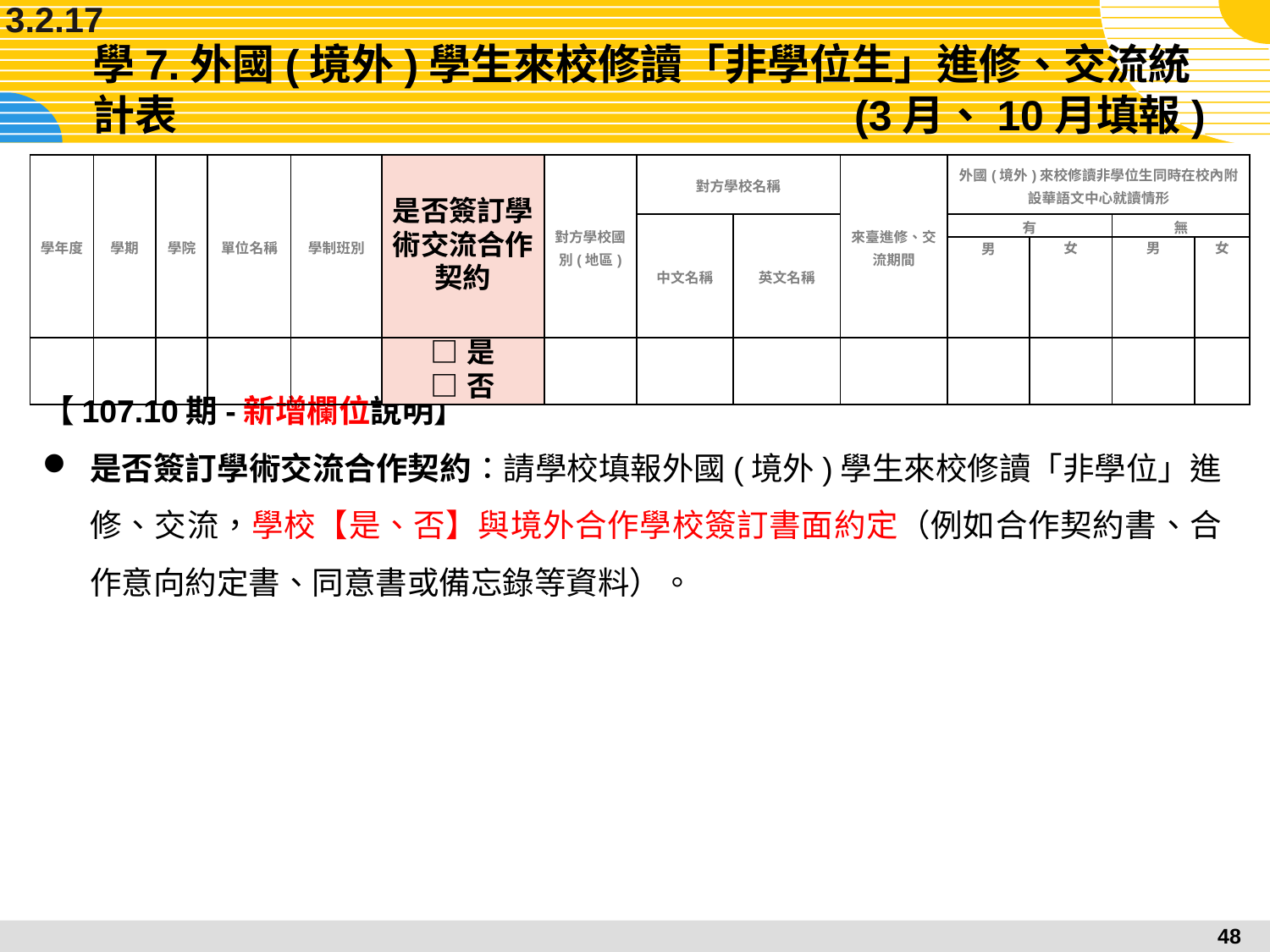

3.2.17
# 學7.外國(境外)學生來校修讀「非學位生」進修、交流統計表						(3月、10月填報)
| 學年度 | 學期 | 學院 | 單位名稱 | 學制班別 | 是否簽訂學術交流合作契約 | 對方學校國別(地區) | 對方學校名稱 |  | 來臺進修、交流期間 | 外國(境外)來校修讀非學位生同時在校內附設華語文中心就讀情形 |  |  |  |
| --- | --- | --- | --- | --- | --- | --- | --- | --- | --- | --- | --- | --- | --- |
|  |  |  |  |  |  |  | 中文名稱 | 英文名稱 |  | 有 |  | 無 |  |
|  |  |  |  |  |  |  |  |  |  | 男 | 女 | 男 | 女 |
|  |  |  |  |  | □是 □否 |  |  |  |  |  |  |  |  |
【107.10期-新增欄位說明】
是否簽訂學術交流合作契約：請學校填報外國(境外)學生來校修讀「非學位」進修、交流，學校【是、否】與境外合作學校簽訂書面約定（例如合作契約書、合作意向約定書、同意書或備忘錄等資料）。